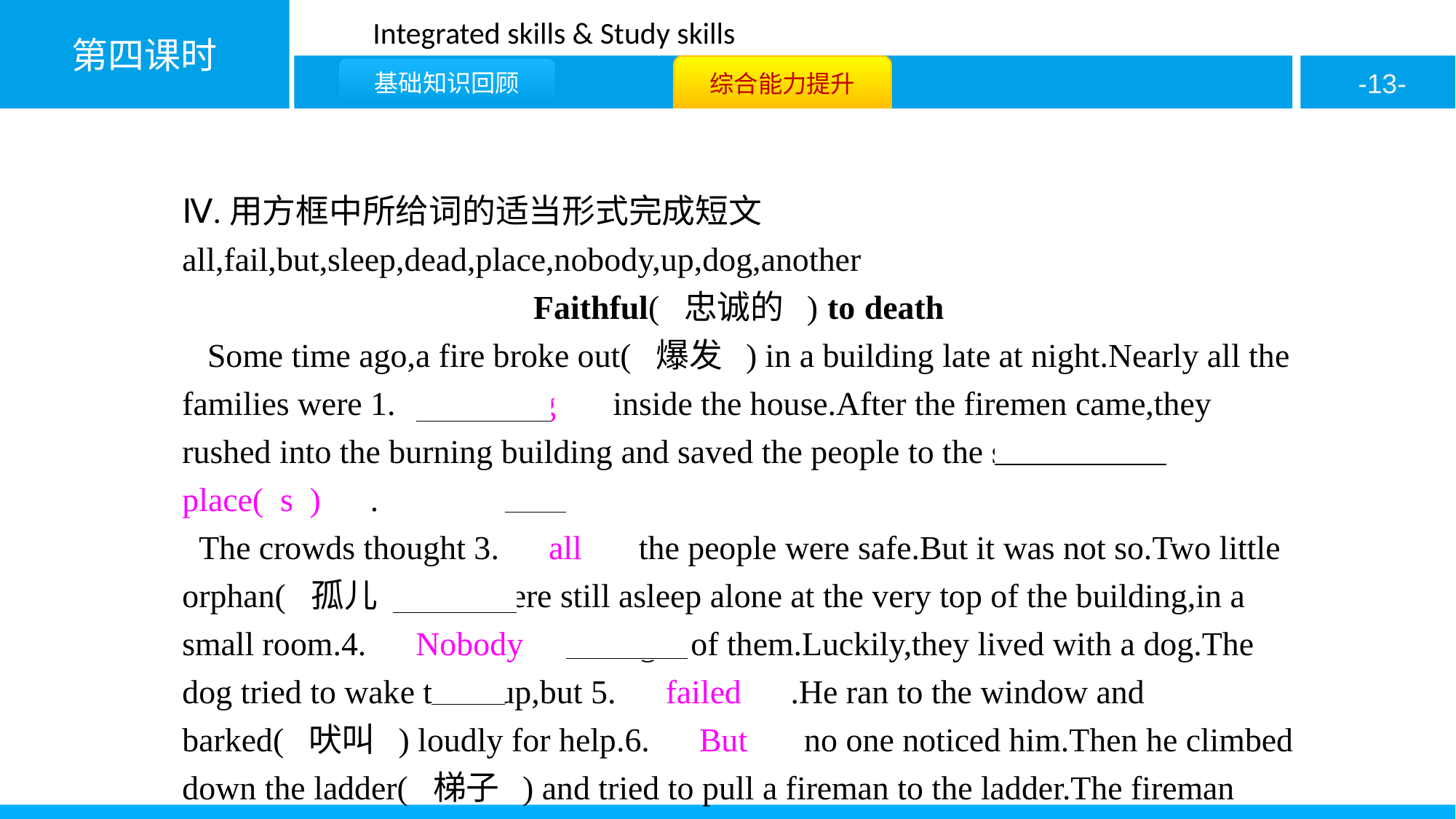

Ⅳ.用方框中所给词的适当形式完成短文
all,fail,but,sleep,dead,place,nobody,up,dog,another
Faithful(  忠诚的  ) to death
   Some time ago,a fire broke out(  爆发  ) in a building late at night.Nearly all the families were 1.　sleeping　 inside the house.After the firemen came,they rushed into the burning building and saved the people to the safe 2.　place(  s  )　.
  The crowds thought 3.　all　 the people were safe.But it was not so.Two little orphan(  孤儿  ) girls were still asleep alone at the very top of the building,in a small room.4.　Nobody　 thought of them.Luckily,they lived with a dog.The dog tried to wake them up,but 5.　failed　.He ran to the window and barked(  吠叫  ) loudly for help.6.　But　 no one noticed him.Then he climbed down the ladder(  梯子  ) and tried to pull a fireman to the ladder.The fireman